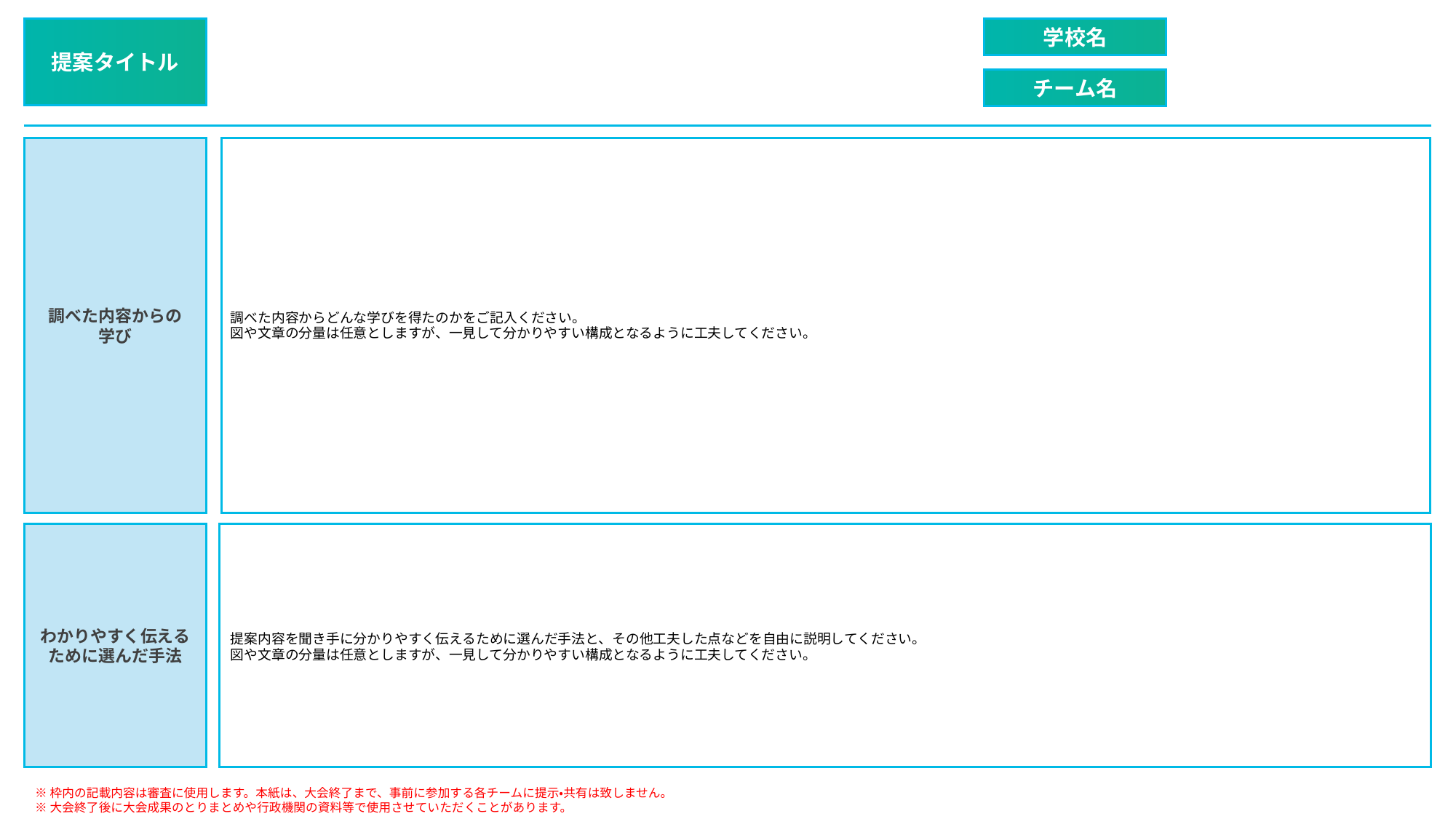

調べた内容からどんな学びを得たのかをご記入ください。
図や文章の分量は任意としますが、一見して分かりやすい構成となるように工夫してください。
提案内容を聞き手に分かりやすく伝えるために選んだ手法と、その他工夫した点などを自由に説明してください。
図や文章の分量は任意としますが、一見して分かりやすい構成となるように工夫してください。